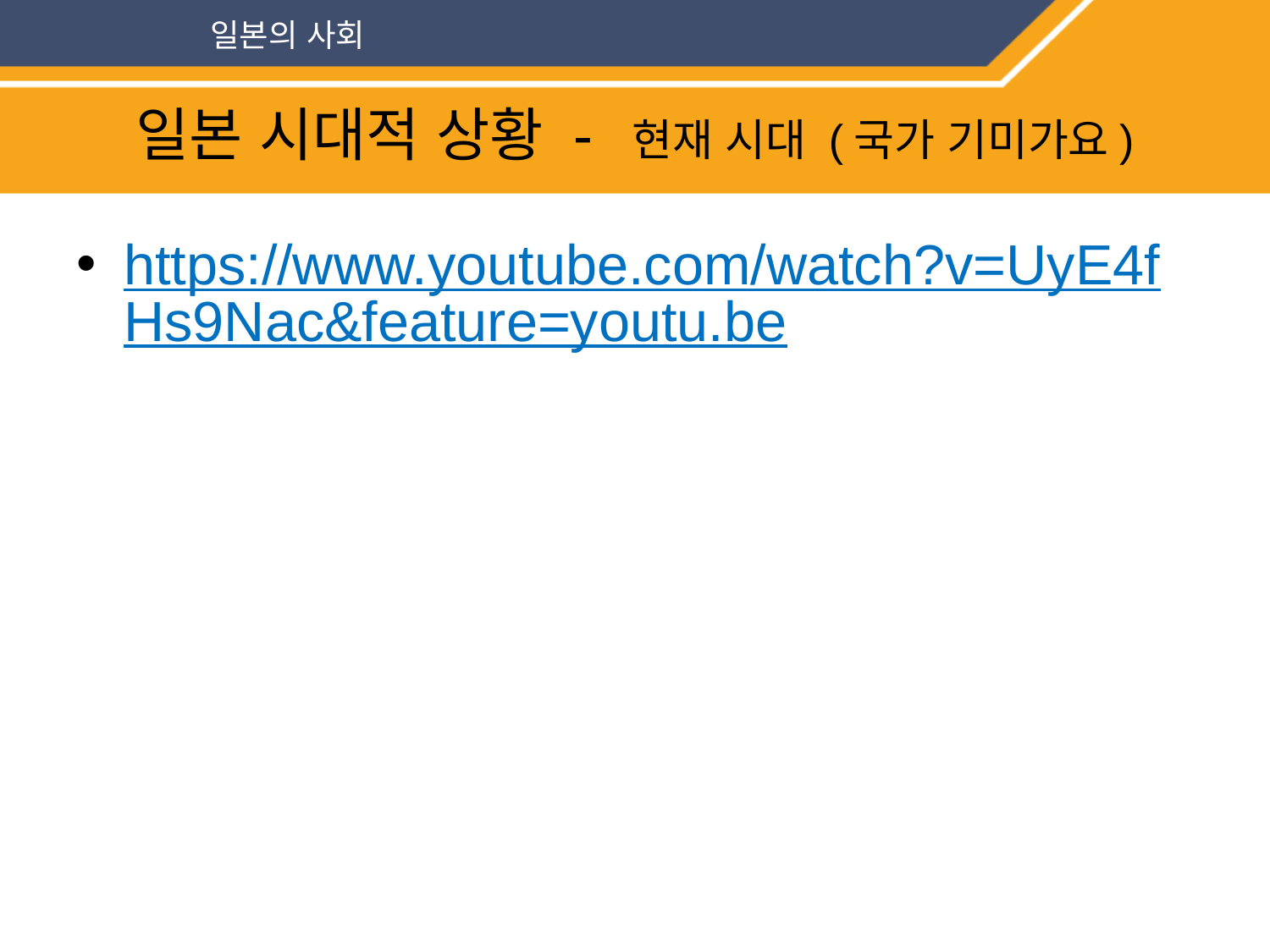

일본의 사회
# 일본 시대적 상황 -  현재 시대 (국가 기미가요)
https://www.youtube.com/watch?v=UyE4fHs9Nac&feature=youtu.be